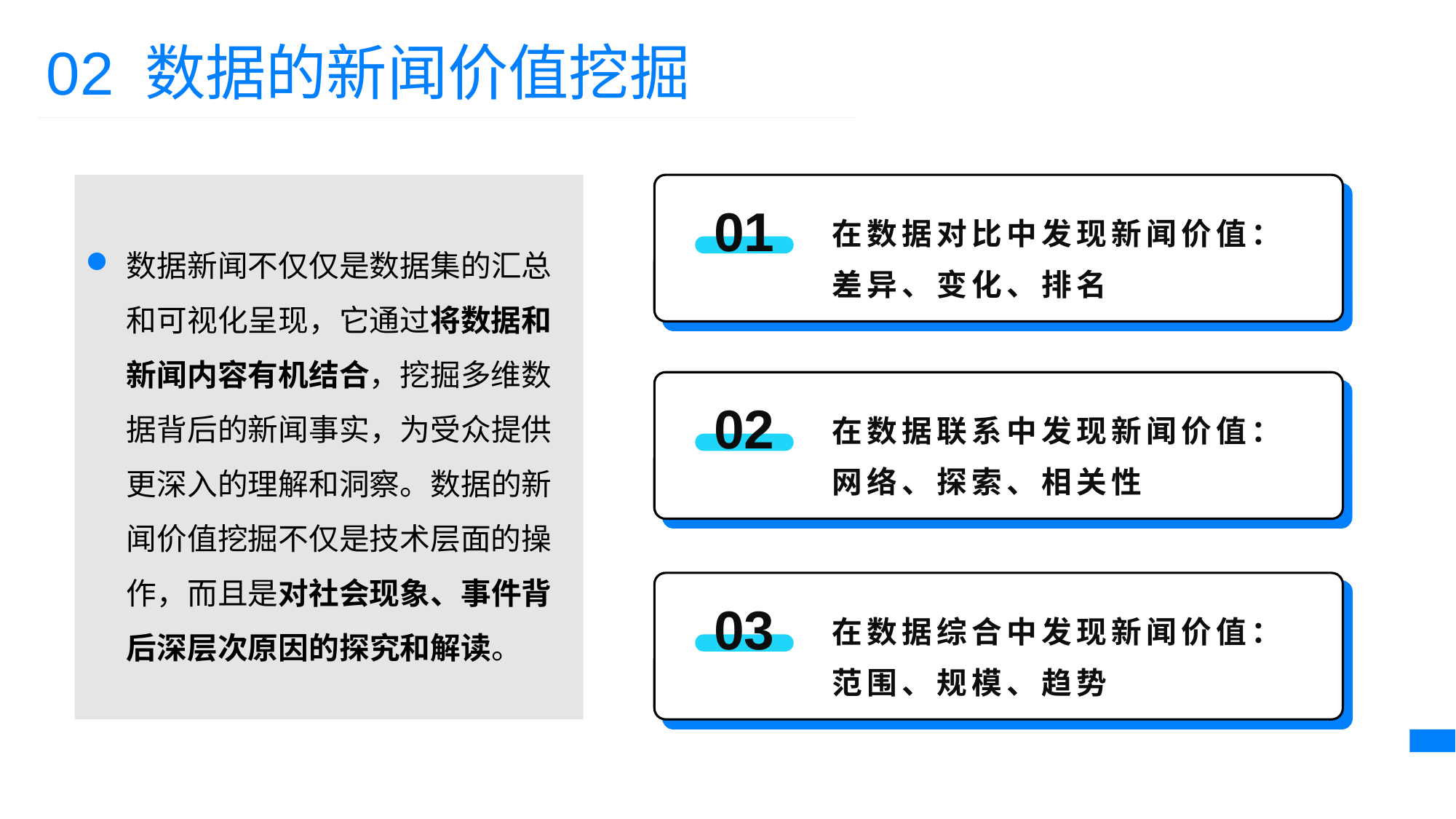

02 数据的新闻价值挖掘
数据新闻不仅仅是数据集的汇总和可视化呈现，它通过将数据和新闻内容有机结合，挖掘多维数据背后的新闻事实，为受众提供更深入的理解和洞察。数据的新闻价值挖掘不仅是技术层面的操作，而且是对社会现象、事件背后深层次原因的探究和解读。

01
在数据对比中发现新闻价值：
差异、变化、排名

02
在数据联系中发现新闻价值：
网络、探索、相关性

03
在数据综合中发现新闻价值：
范围、规模、趋势